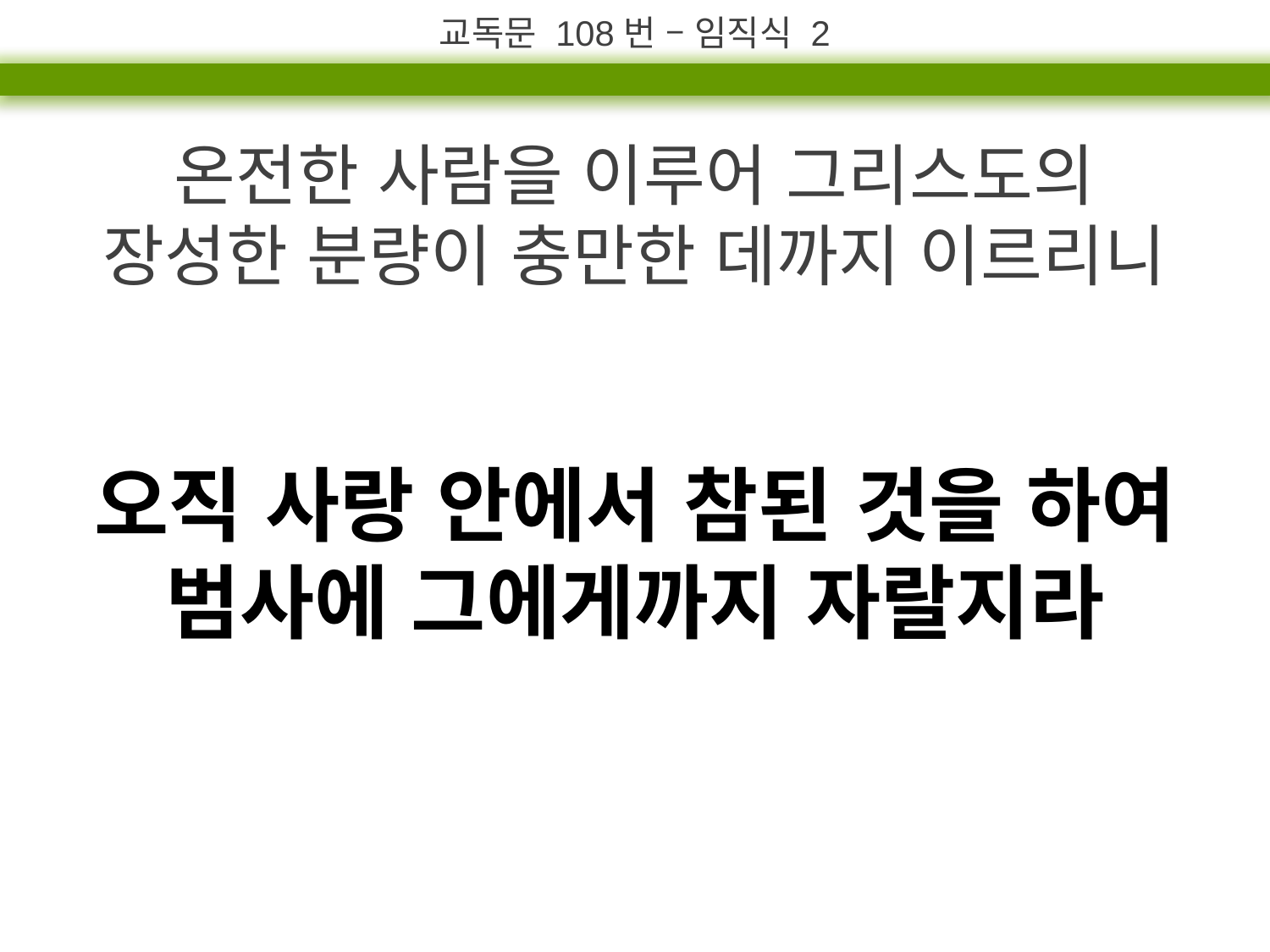

교독문 108번 – 임직식 2

온전한 사람을 이루어 그리스도의
장성한 분량이 충만한 데까지 이르리니
오직 사랑 안에서 참된 것을 하여
범사에 그에게까지 자랄지라